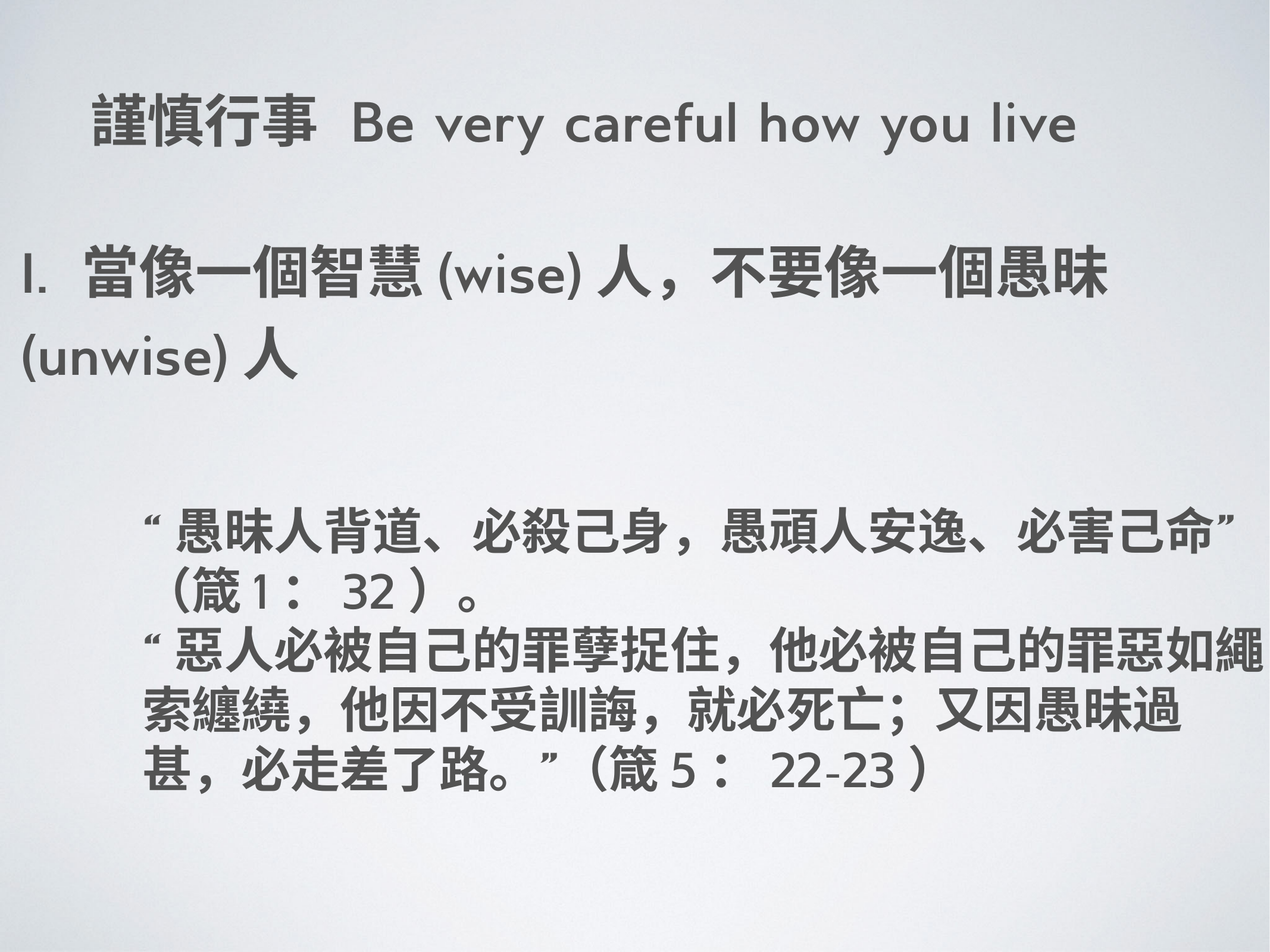

謹慎行事 Be very careful how you live
I. 當像一個智慧(wise)人，不要像一個愚昧(unwise)人
“愚昧人背道、必殺己身，愚頑人安逸、必害己命”（箴1：32）。
“惡人必被自己的罪孽捉住，他必被自己的罪惡如繩索纏繞，他因不受訓誨，就必死亡；又因愚昧過甚，必走差了路。”（箴5：22-23）